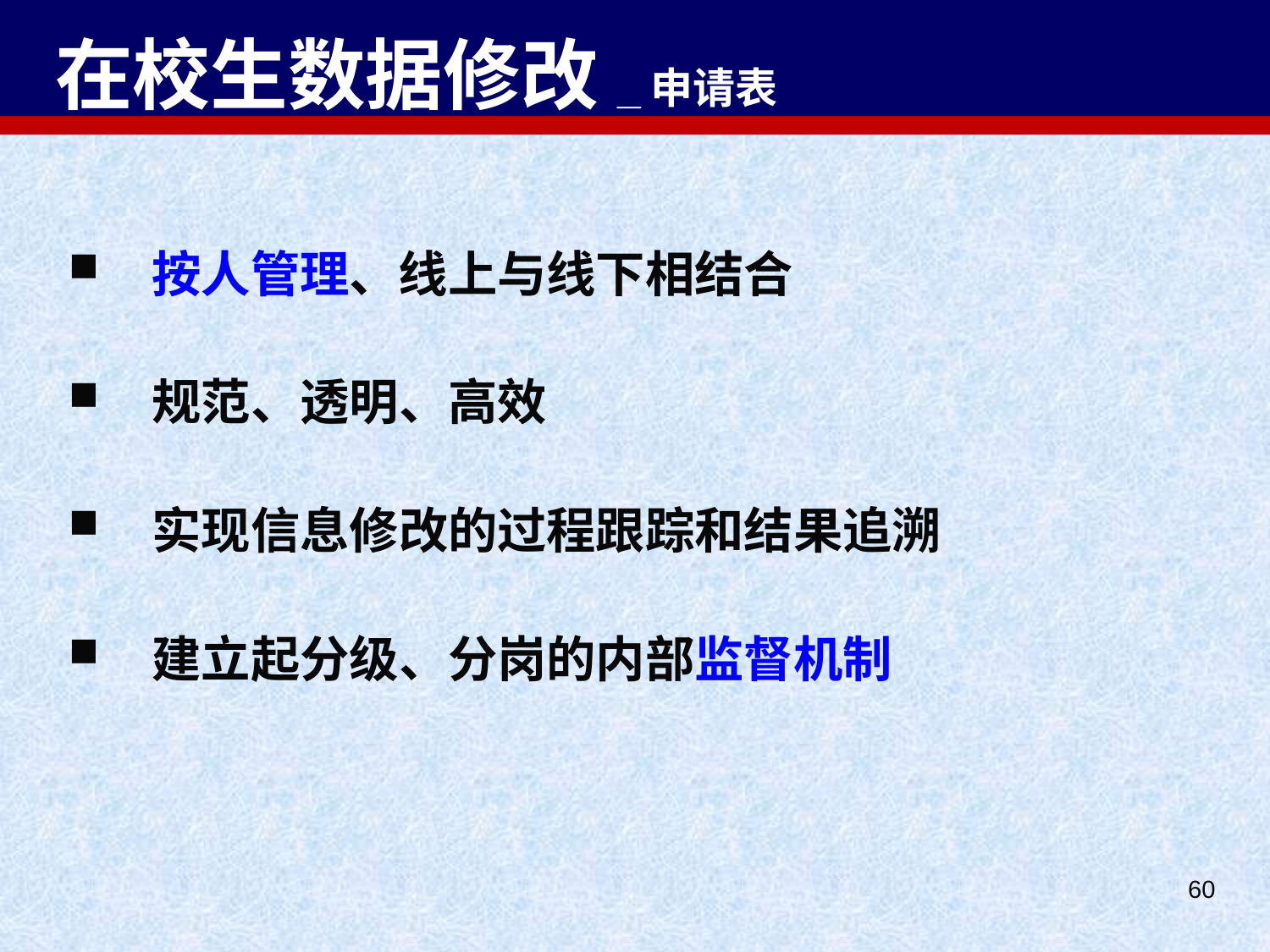

# 在校生数据修改_申请表
按人管理、线上与线下相结合
规范、透明、高效
实现信息修改的过程跟踪和结果追溯
建立起分级、分岗的内部监督机制
60